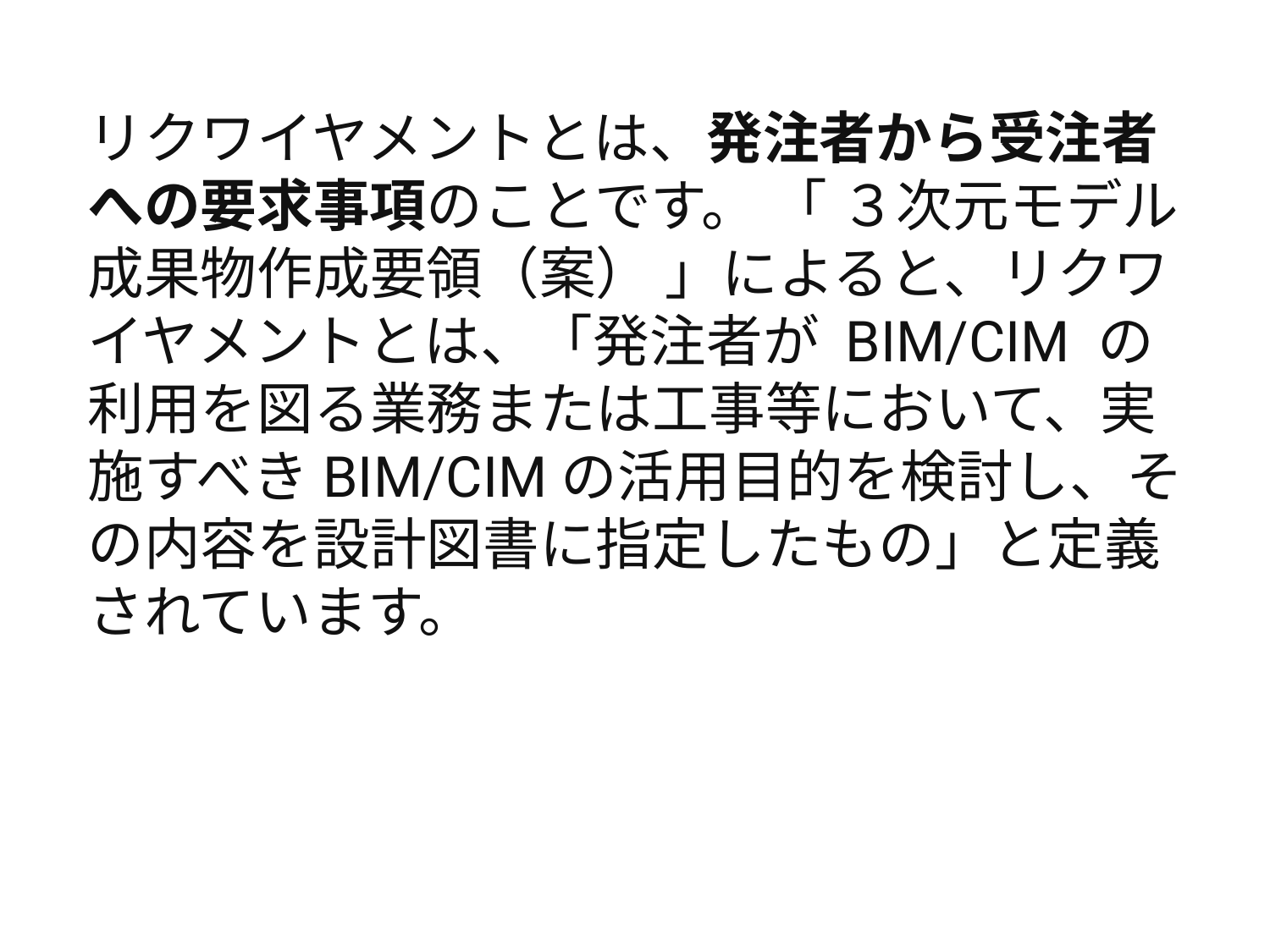

リクワイヤメントとは、発注者から受注者への要求事項のことです。 「 ３次元モデル成果物作成要領（案） 」によると、リクワイヤメントとは、「発注者が BIM/CIM の利用を図る業務または工事等において、実施すべきBIM/CIMの活用目的を検討し、その内容を設計図書に指定したもの」と定義されています。